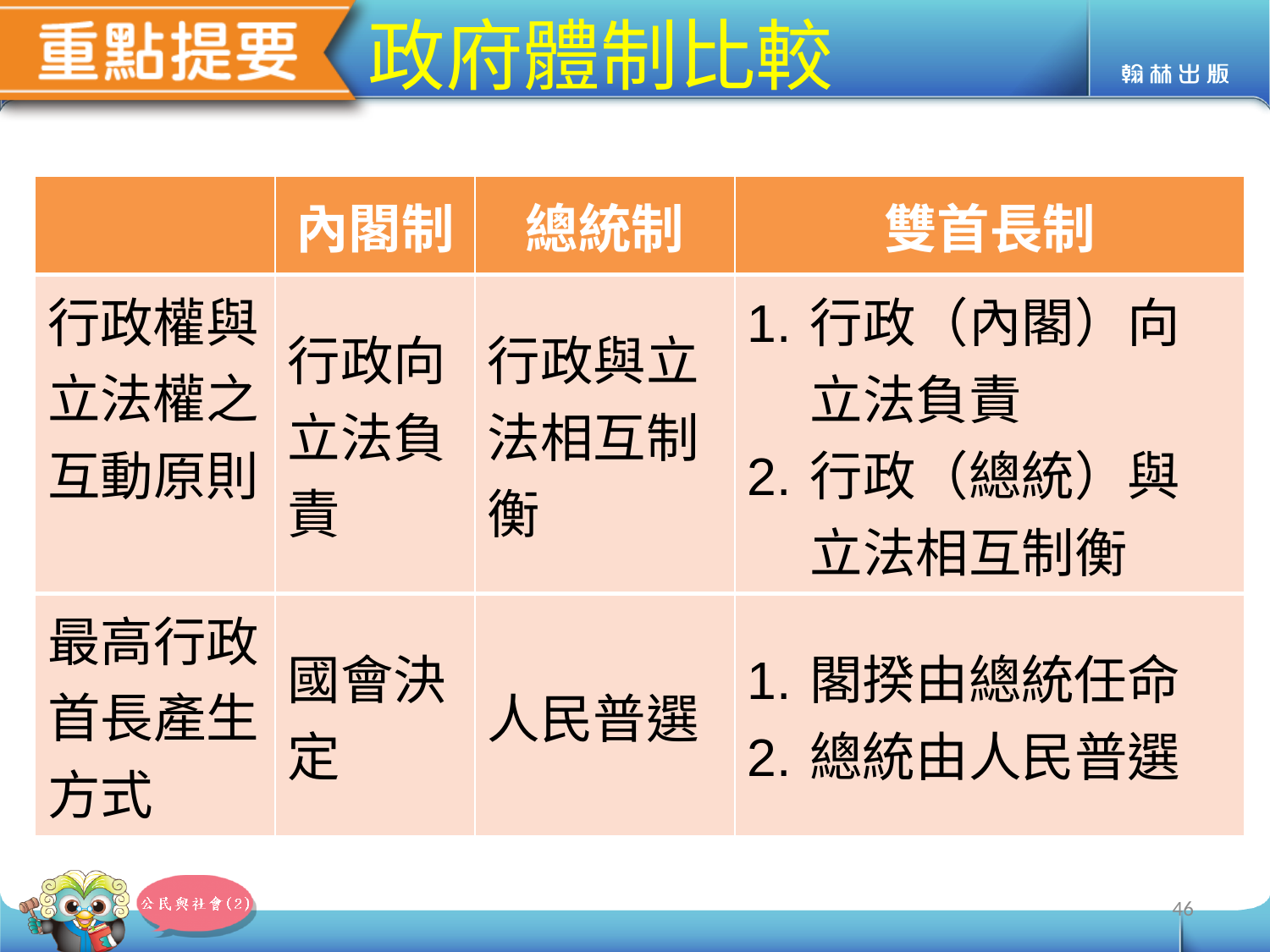

# 政府體制比較
|  | 內閣制 | 總統制 | 雙首長制 |
| --- | --- | --- | --- |
| 行政權與立法權之互動原則 | 行政向立法負責 | 行政與立法相互制衡 | 行政（內閣）向立法負責 行政（總統）與立法相互制衡 |
| 最高行政首長產生方式 | 國會決定 | 人民普選 | 閣揆由總統任命 總統由人民普選 |
46